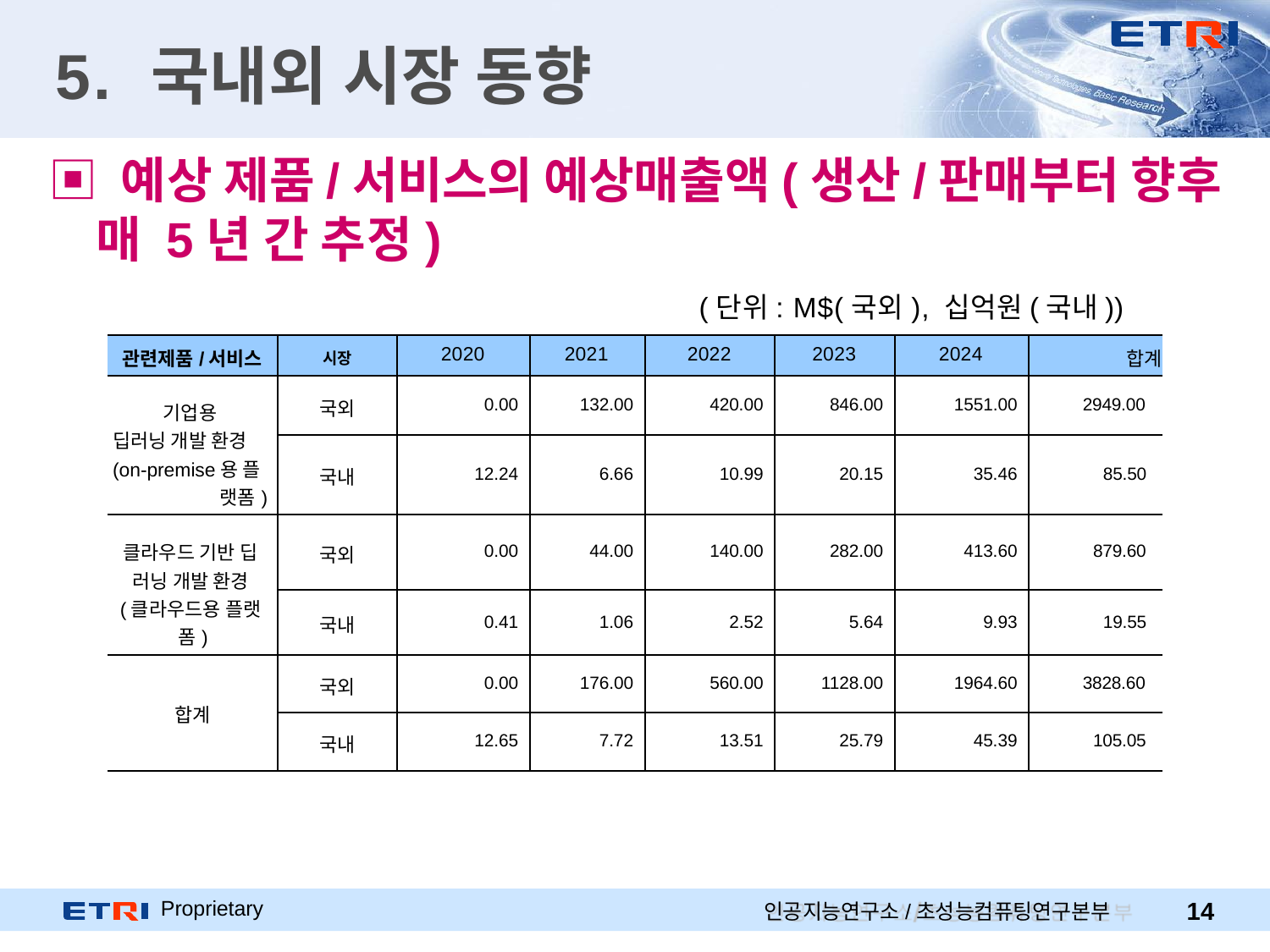

# 5. 국내외 시장 동향
▣ 예상 제품/서비스의 예상매출액(생산/판매부터 향후  매 5년 간 추정)
(단위: M$(국외), 십억원(국내))
| 관련제품/서비스 | 시장 | 2020 | 2021 | 2022 | 2023 | 2024 | 합계 |
| --- | --- | --- | --- | --- | --- | --- | --- |
| 기업용 딥러닝 개발 환경 (on-premise용 플 랫폼) | 국외 | 0.00 | 132.00 | 420.00 | 846.00 | 1551.00 | 2949.00 |
|  | 국내 | 12.24 | 6.66 | 10.99 | 20.15 | 35.46 | 85.50 |
| 클라우드 기반 딥 러닝 개발 환경 (클라우드용 플랫 폼) | 국외 | 0.00 | 44.00 | 140.00 | 282.00 | 413.60 | 879.60 |
|  | 국내 | 0.41 | 1.06 | 2.52 | 5.64 | 9.93 | 19.55 |
| 합계 | 국외 | 0.00 | 176.00 | 560.00 | 1128.00 | 1964.60 | 3828.60 |
|  | 국내 | 12.65 | 7.72 | 13.51 | 25.79 | 45.39 | 105.05 |

Proprietary
14
인공지능연구소/초성능컴퓨팅연구본부